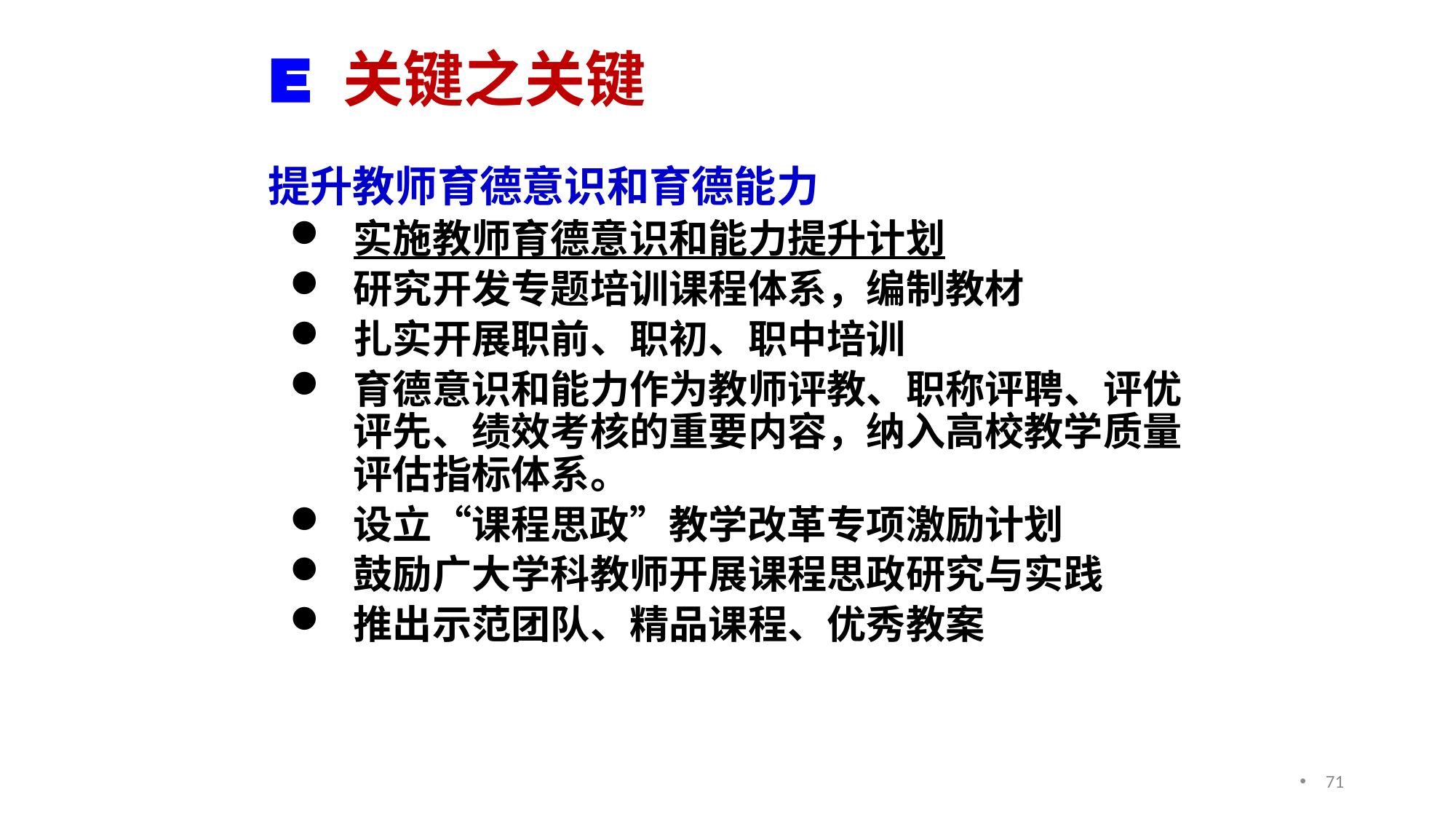

# E 关键之关键
提升教师育德意识和育德能力
实施教师育德意识和能力提升计划
研究开发专题培训课程体系，编制教材
扎实开展职前、职初、职中培训
育德意识和能力作为教师评教、职称评聘、评优评先、绩效考核的重要内容，纳入高校教学质量评估指标体系。
设立“课程思政”教学改革专项激励计划
鼓励广大学科教师开展课程思政研究与实践
推出示范团队、精品课程、优秀教案
71